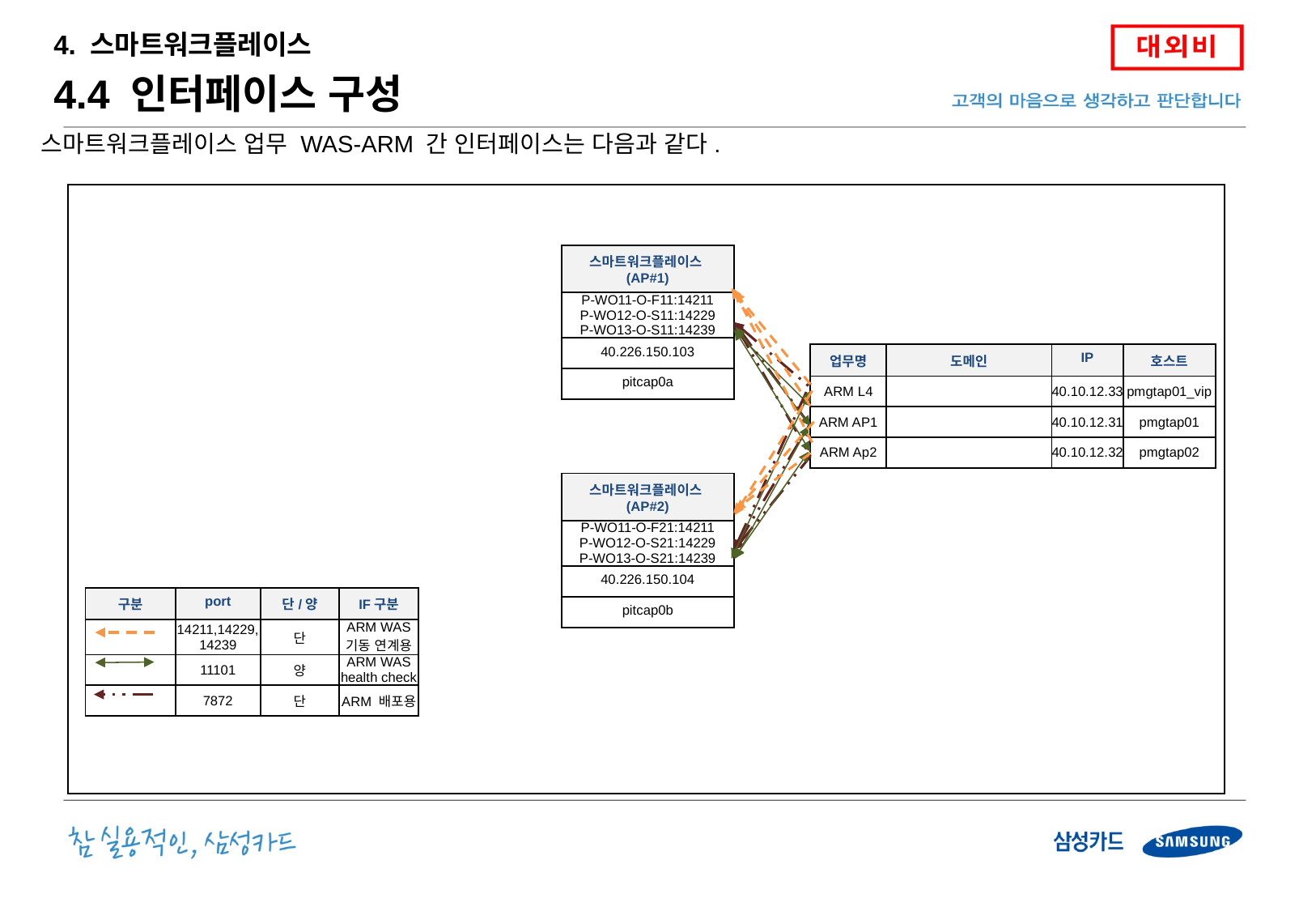

4. 스마트워크플레이스
4.4 인터페이스 구성
스마트워크플레이스 업무 WAS-ARM 간 인터페이스는 다음과 같다.

| 스마트워크플레이스(AP#1) |
| --- |
| P-WO11-O-F11:14211 P-WO12-O-S11:14229 P-WO13-O-S11:14239 |
| 40.226.150.103 |
| pitcap0a |
| 업무명 | 도메인 | IP | 호스트 |
| --- | --- | --- | --- |
| ARM L4 |  | 40.10.12.33 | pmgtap01\_vip |
| ARM AP1 |  | 40.10.12.31 | pmgtap01 |
| ARM Ap2 |  | 40.10.12.32 | pmgtap02 |
| 스마트워크플레이스(AP#2) |
| --- |
| P-WO11-O-F21:14211 P-WO12-O-S21:14229 P-WO13-O-S21:14239 |
| 40.226.150.104 |
| pitcap0b |
| 구분 | port | 단/양 | IF구분 |
| --- | --- | --- | --- |
|  | 14211,14229, 14239 | 단 | ARM WAS 기동 연계용 |
|  | 11101 | 양 | ARM WAS health check |
|  | 7872 | 단 | ARM 배포용 |